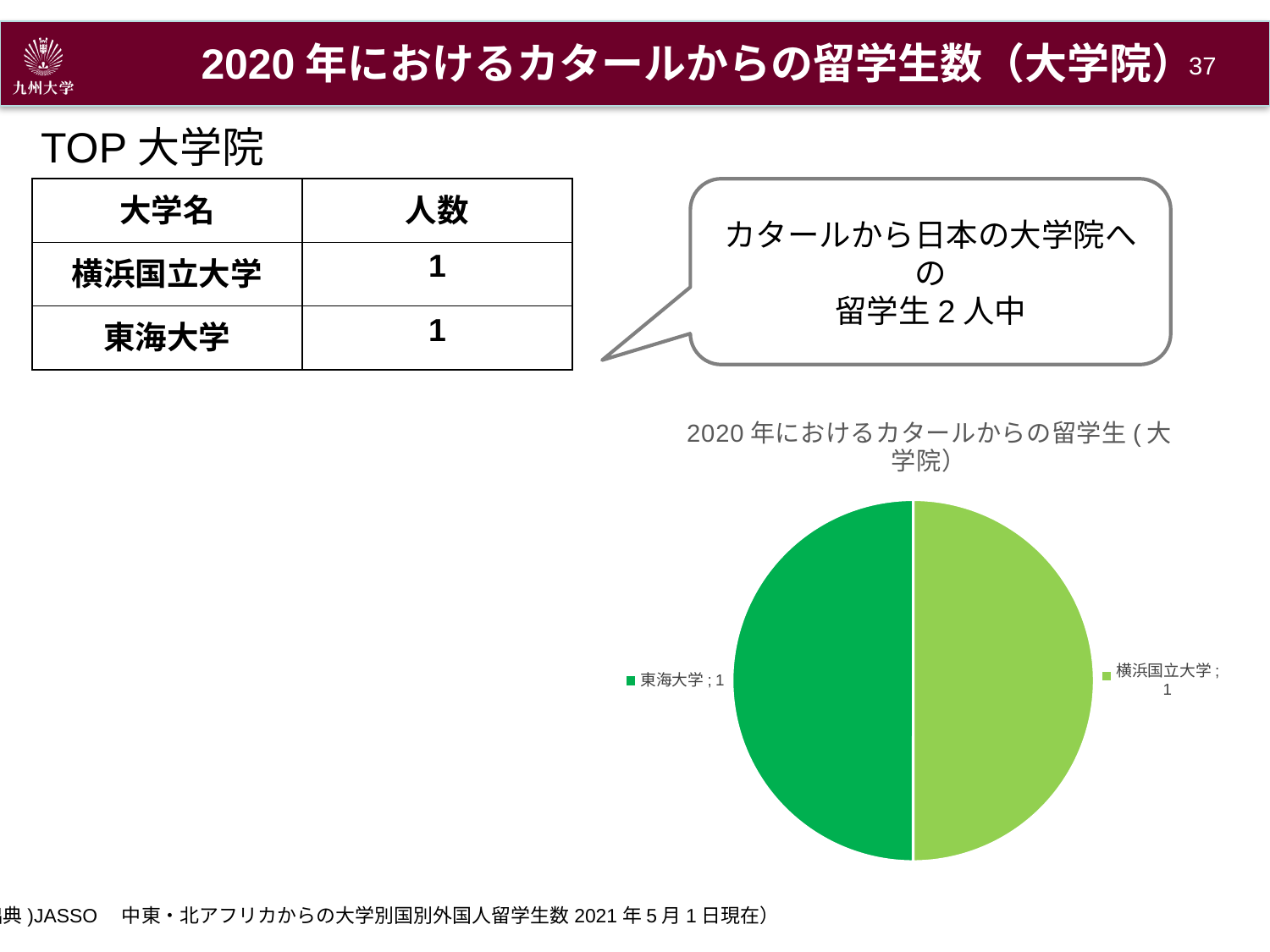

2020年におけるカタールからの留学生数（大学院）
37
TOP大学院
| 大学名 | 人数 |
| --- | --- |
| 横浜国立大学 | 1 |
| 東海大学 | 1 |
カタールから日本の大学院への
留学生2人中

### Chart:

| Category |  |
|---|---|
| 横浜国立大学 | 1.0 |
| 東海大学 | 1.0 |
(出典)JASSO　中東・北アフリカからの大学別国別外国人留学生数2021年5月1日現在）